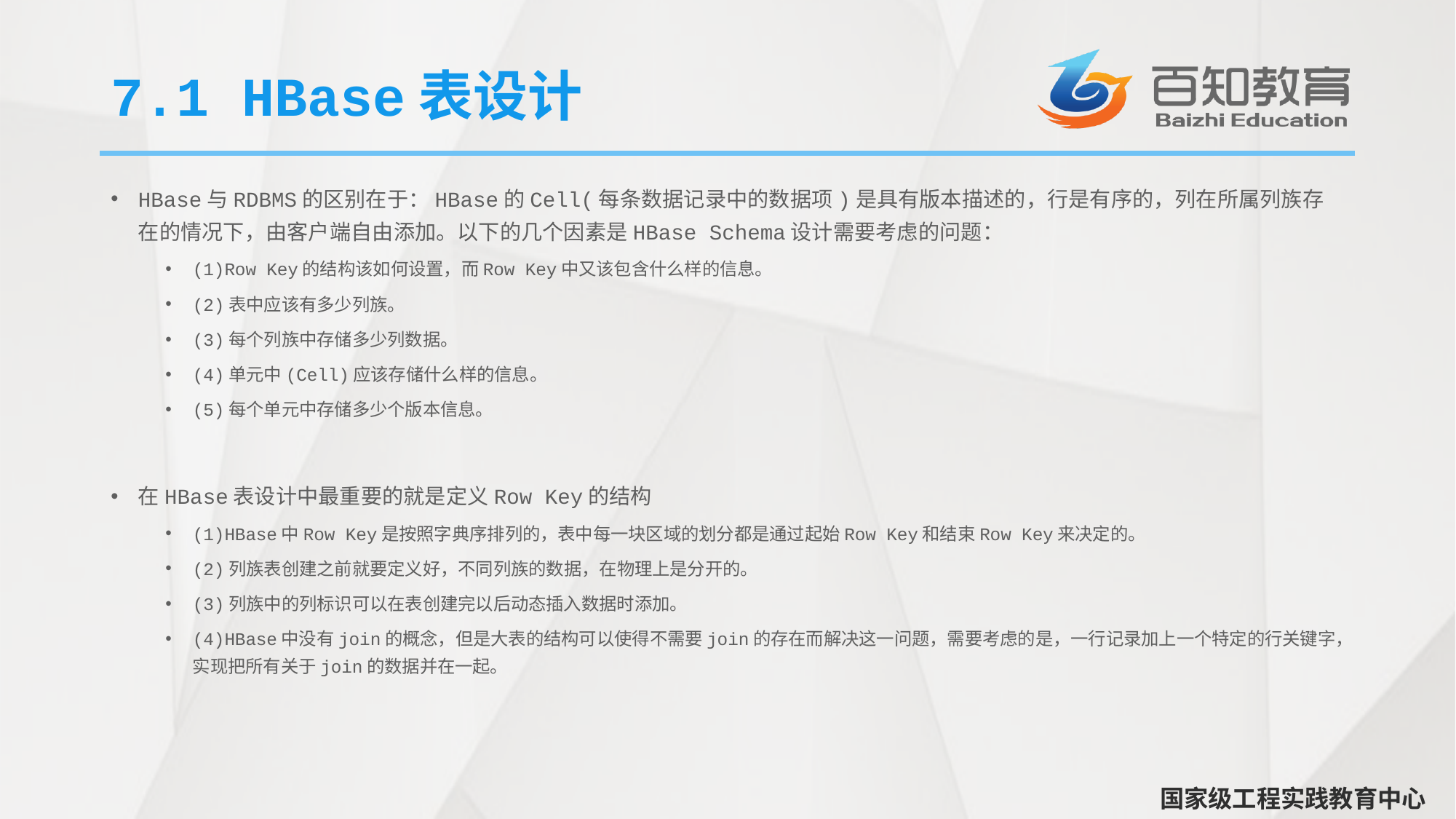

# 7.1 HBase表设计
HBase与RDBMS的区别在于：HBase的Cell(每条数据记录中的数据项)是具有版本描述的，行是有序的，列在所属列族存在的情况下，由客户端自由添加。以下的几个因素是HBase Schema设计需要考虑的问题：
(1)Row Key的结构该如何设置，而Row Key中又该包含什么样的信息。
(2)表中应该有多少列族。
(3)每个列族中存储多少列数据。
(4)单元中(Cell)应该存储什么样的信息。
(5)每个单元中存储多少个版本信息。

在HBase表设计中最重要的就是定义Row Key的结构
(1)HBase中Row Key是按照字典序排列的，表中每一块区域的划分都是通过起始Row Key和结束Row Key来决定的。
(2)列族表创建之前就要定义好，不同列族的数据，在物理上是分开的。
(3)列族中的列标识可以在表创建完以后动态插入数据时添加。
(4)HBase中没有join的概念，但是大表的结构可以使得不需要join的存在而解决这一问题，需要考虑的是，一行记录加上一个特定的行关键字，实现把所有关于join的数据并在一起。